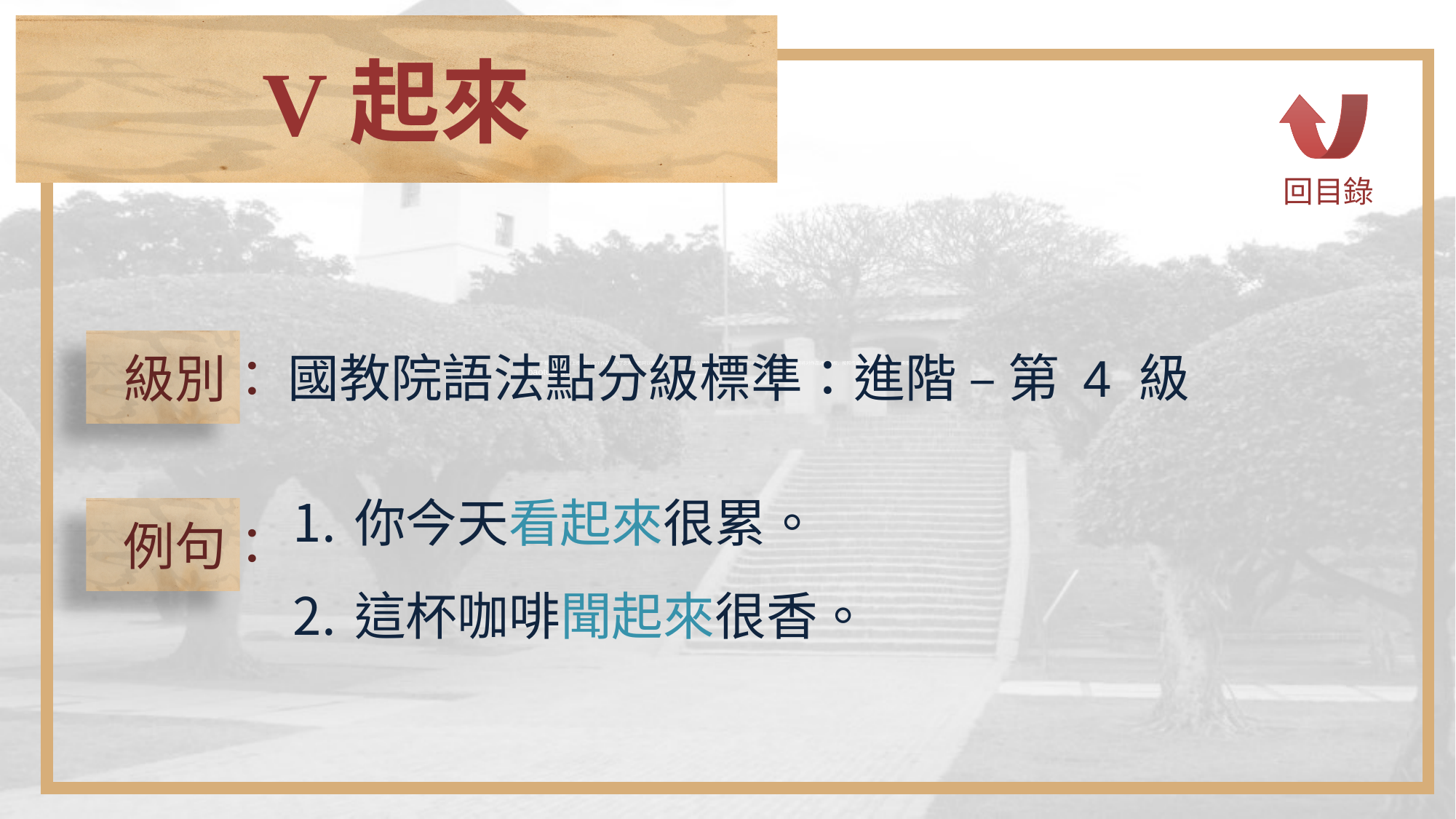

V起來

回目錄
 級別：
國教院語法點分級標準：進階 – 第 4 級
你今天看起來很累。
這杯咖啡聞起來很香。
 例句：